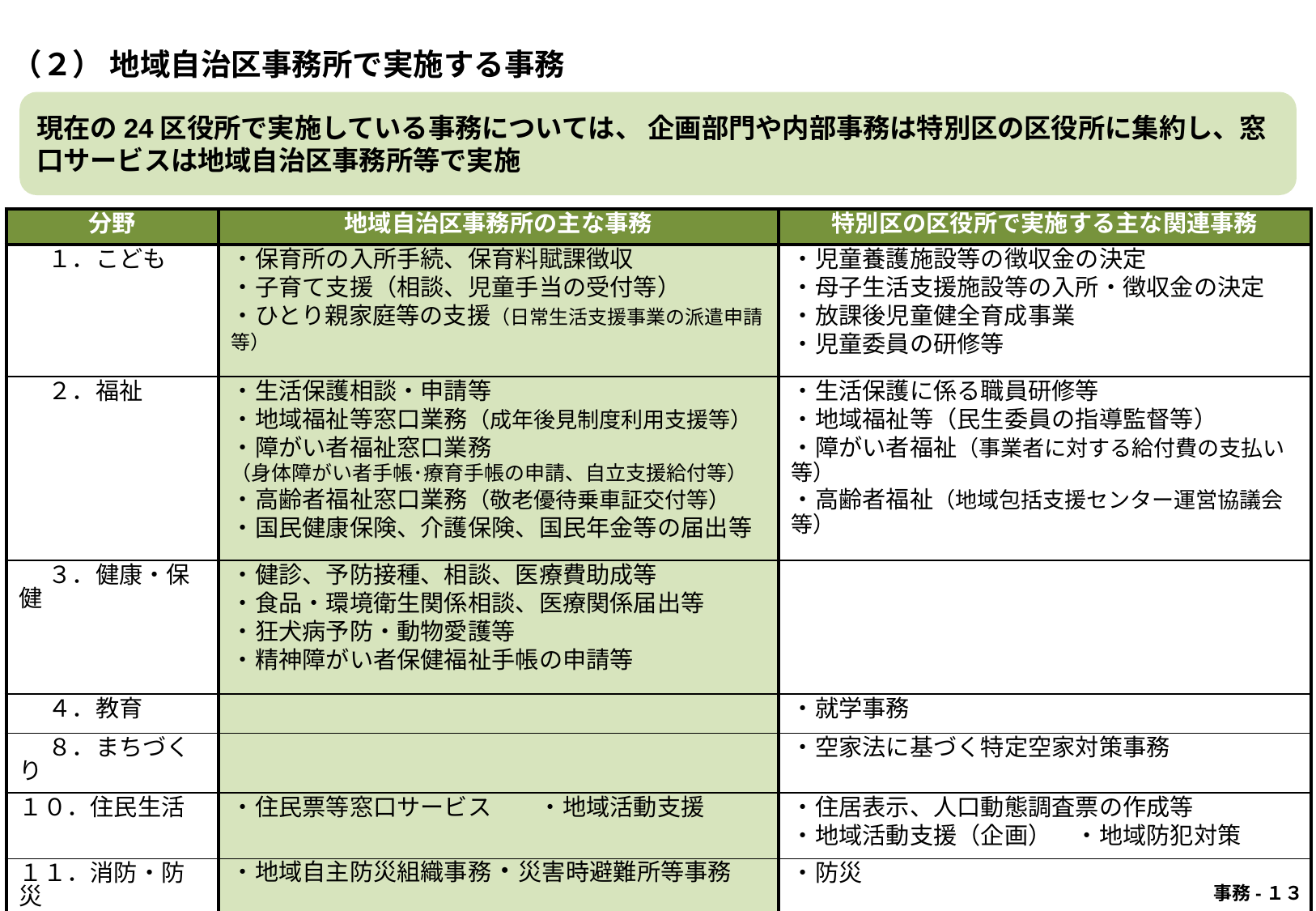

（２） 地域自治区事務所で実施する事務
現在の24区役所で実施している事務については、 企画部門や内部事務は特別区の区役所に集約し、窓口サービスは地域自治区事務所等で実施
| 分野 | 地域自治区事務所の主な事務 | 特別区の区役所で実施する主な関連事務 |
| --- | --- | --- |
| １．こども | ・保育所の入所手続、保育料賦課徴収 ・子育て支援（相談、児童手当の受付等） ・ひとり親家庭等の支援（日常生活支援事業の派遣申請等） | ・児童養護施設等の徴収金の決定 ・母子生活支援施設等の入所・徴収金の決定 ・放課後児童健全育成事業 ・児童委員の研修等 |
| ２．福祉 | ・生活保護相談・申請等 ・地域福祉等窓口業務（成年後見制度利用支援等） ・障がい者福祉窓口業務 （身体障がい者手帳･療育手帳の申請、自立支援給付等） ・高齢者福祉窓口業務（敬老優待乗車証交付等） ・国民健康保険、介護保険、国民年金等の届出等 | ・生活保護に係る職員研修等 ・地域福祉等（民生委員の指導監督等） ・障がい者福祉（事業者に対する給付費の支払い等） ・高齢者福祉（地域包括支援センター運営協議会等） |
| ３．健康・保健 | ・健診、予防接種、相談、医療費助成等 ・食品・環境衛生関係相談、医療関係届出等 ・狂犬病予防・動物愛護等　 ・精神障がい者保健福祉手帳の申請等 |  |
| ４．教育 |  | ・就学事務 |
| ８．まちづくり |  | ・空家法に基づく特定空家対策事務 |
| １０．住民生活 | ・住民票等窓口サービス　　・地域活動支援 | ・住居表示、人口動態調査票の作成等 ・地域活動支援（企画）　・地域防犯対策 |
| １１．消防・防災 | ・地域自主防災組織事務・災害時避難所等事務 | ・防災 |
| １２．自治体運営 | ・税関係証明書の発行、税収納 | ・統計調査　　・選挙 |
 事務-１３